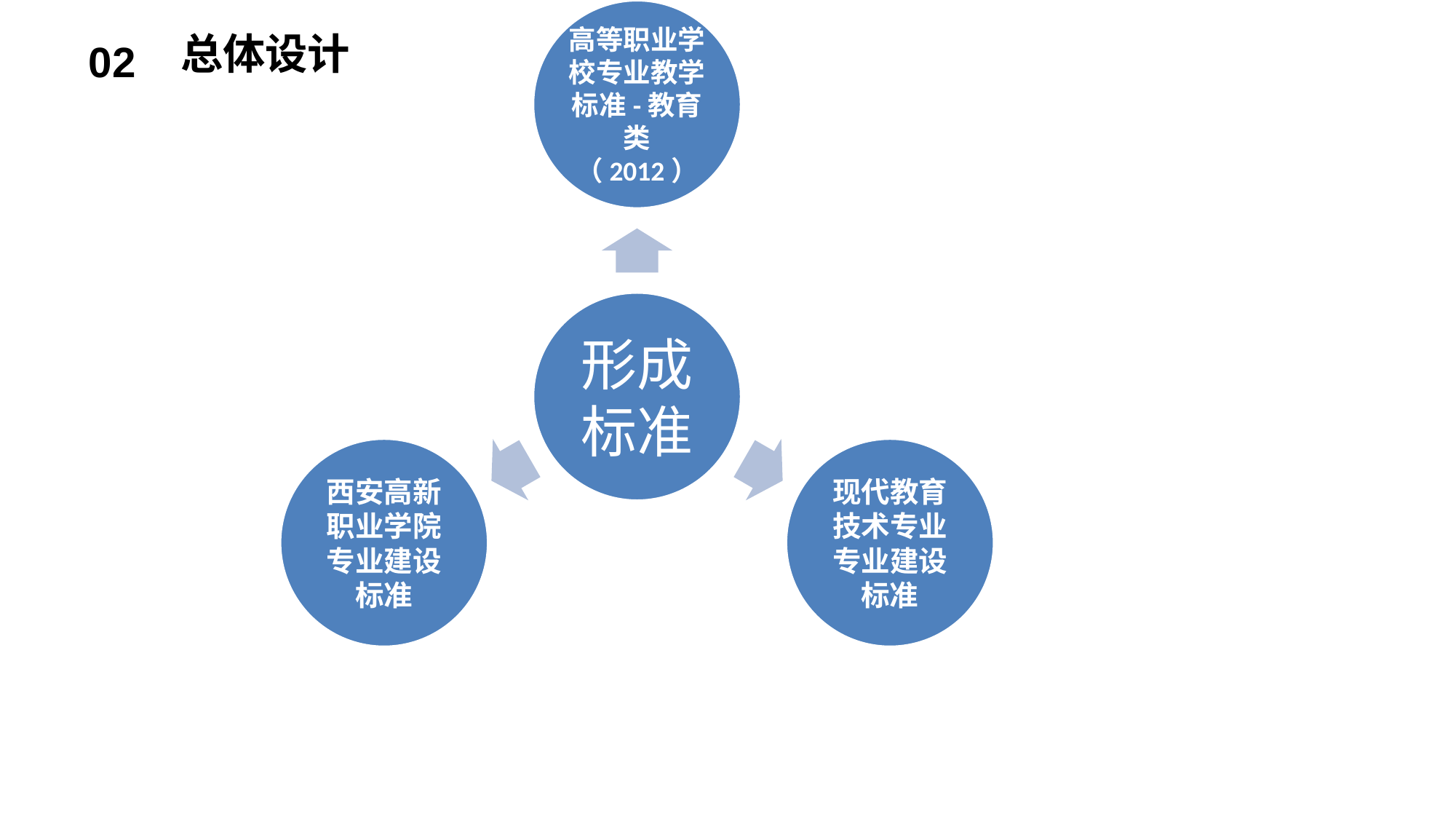

总体设计
02
形成标准
高等职业学校专业教学标准-教育类（2012）
现代教育技术专业专业建设标准
西安高新职业学院专业建设标准

2.2 形成标准
西安高新科技职业学院专业建设标准
     现代教育技术专业建设标准